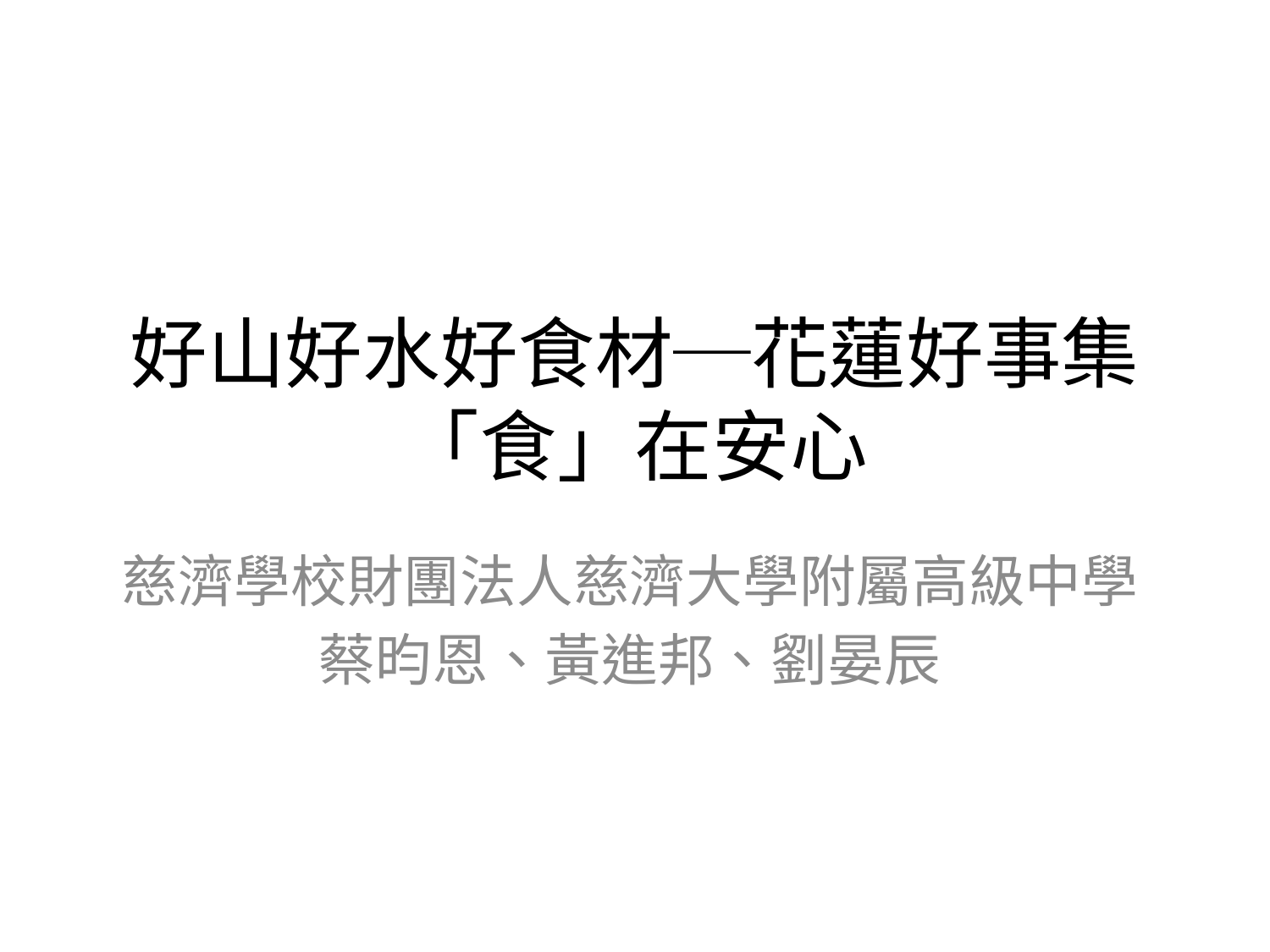

# 好山好水好食材─花蓮好事集「食」在安心
慈濟學校財團法人慈濟大學附屬高級中學
蔡昀恩、黃進邦、劉晏辰